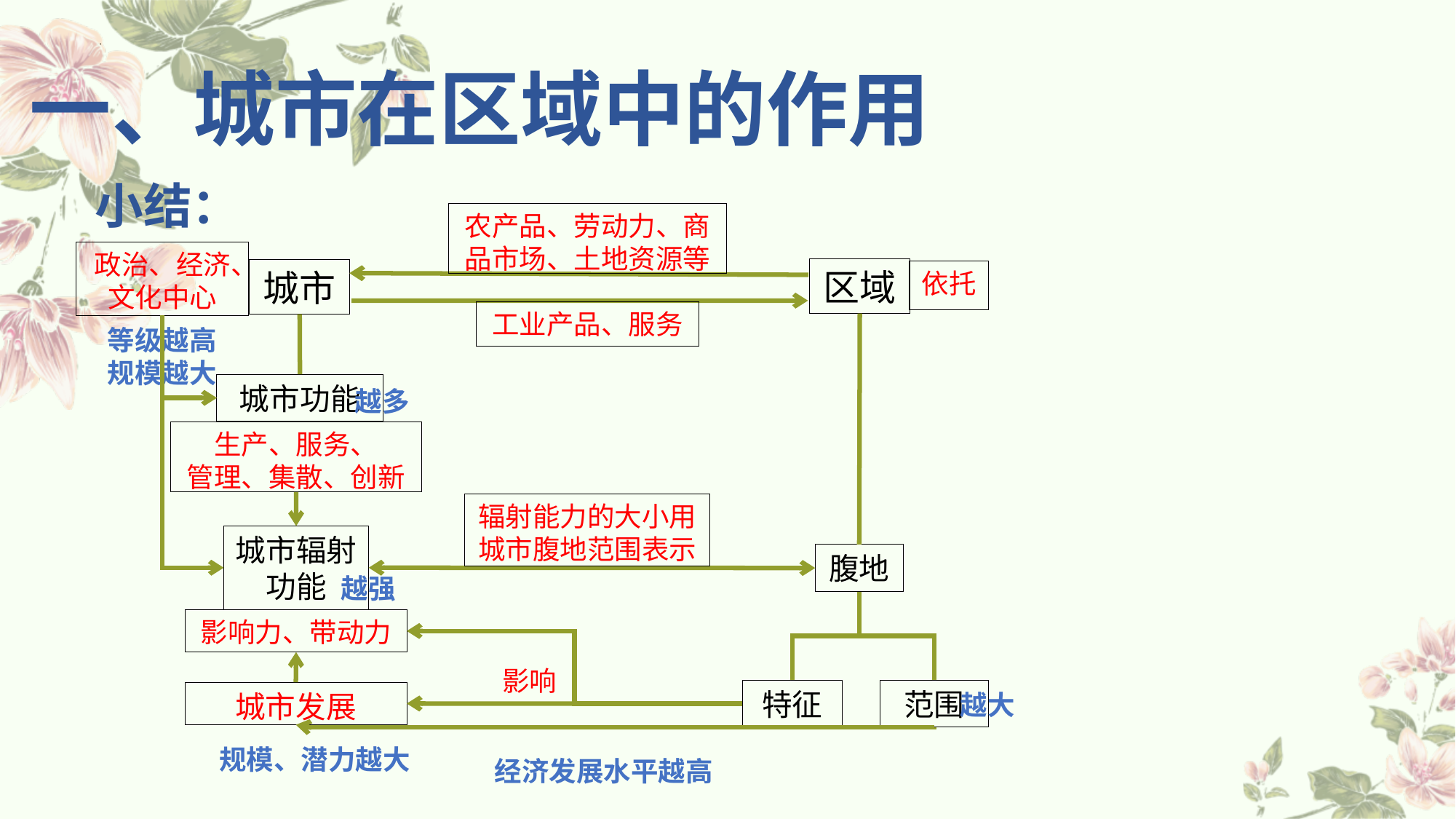

一、城市在区域中的作用
小结：
农产品、劳动力、商品市场、土地资源等
政治、经济、文化中心
区域
城市
依托
工业产品、服务
等级越高规模越大
城市功能
越多
生产、服务、
管理、集散、创新
辐射能力的大小用城市腹地范围表示
城市辐射功能
腹地
越强
影响力、带动力
影响
特征
范围
城市发展
越大
规模、潜力越大
经济发展水平越高